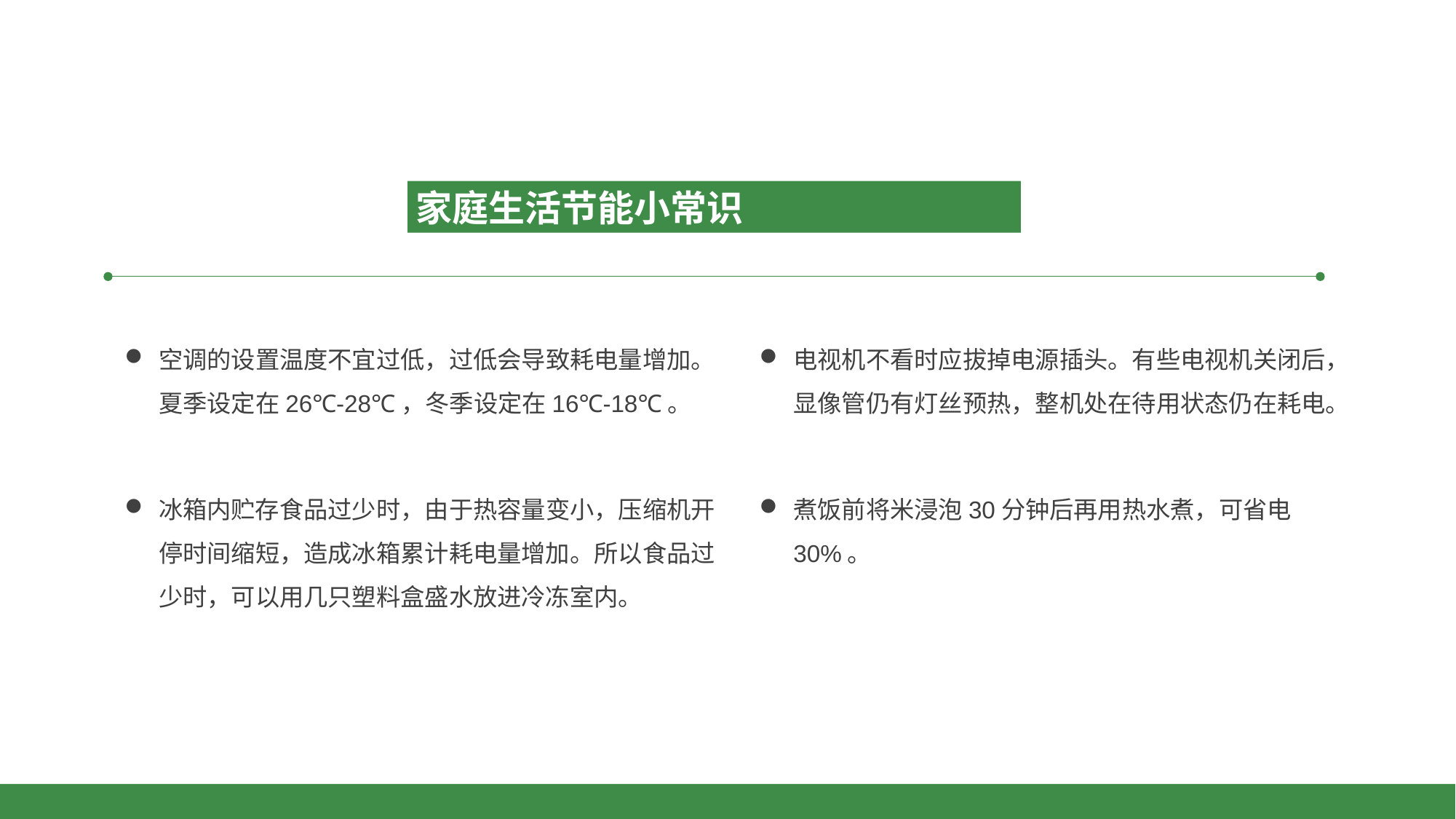

家庭生活节能小常识
空调的设置温度不宜过低，过低会导致耗电量增加。夏季设定在26℃-28℃，冬季设定在16℃-18℃。
电视机不看时应拔掉电源插头。有些电视机关闭后，显像管仍有灯丝预热，整机处在待用状态仍在耗电。
冰箱内贮存食品过少时，由于热容量变小，压缩机开停时间缩短，造成冰箱累计耗电量增加。所以食品过少时，可以用几只塑料盒盛水放进冷冻室内。
煮饭前将米浸泡30分钟后再用热水煮，可省电30%。